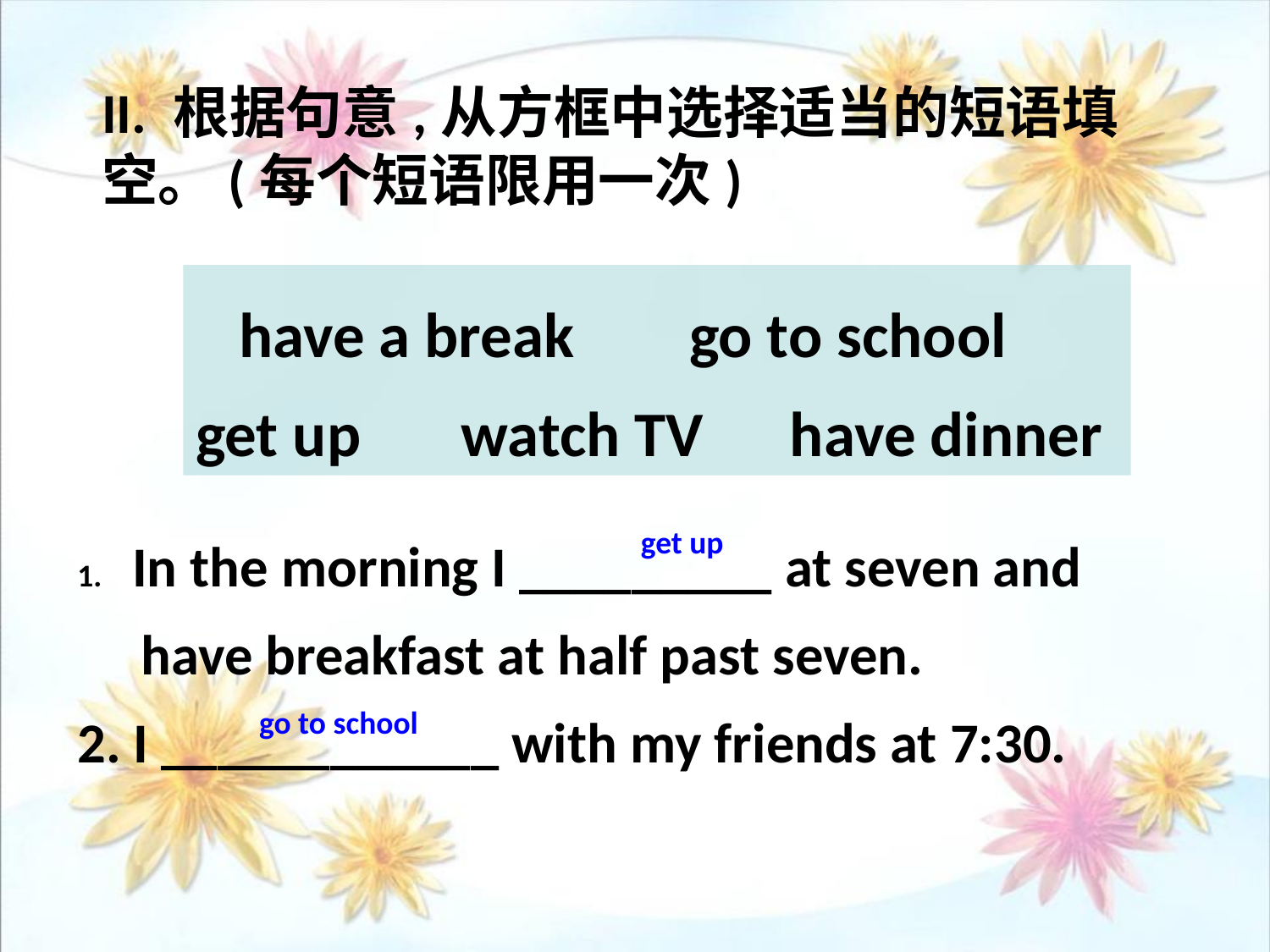

II. 根据句意,从方框中选择适当的短语填空。(每个短语限用一次)
      have a break        go to school
get up       watch TV      have dinner
 In the morning I _________ at seven and
     have breakfast at half past seven.
2. I ____________ with my friends at 7:30.

get up
go to school